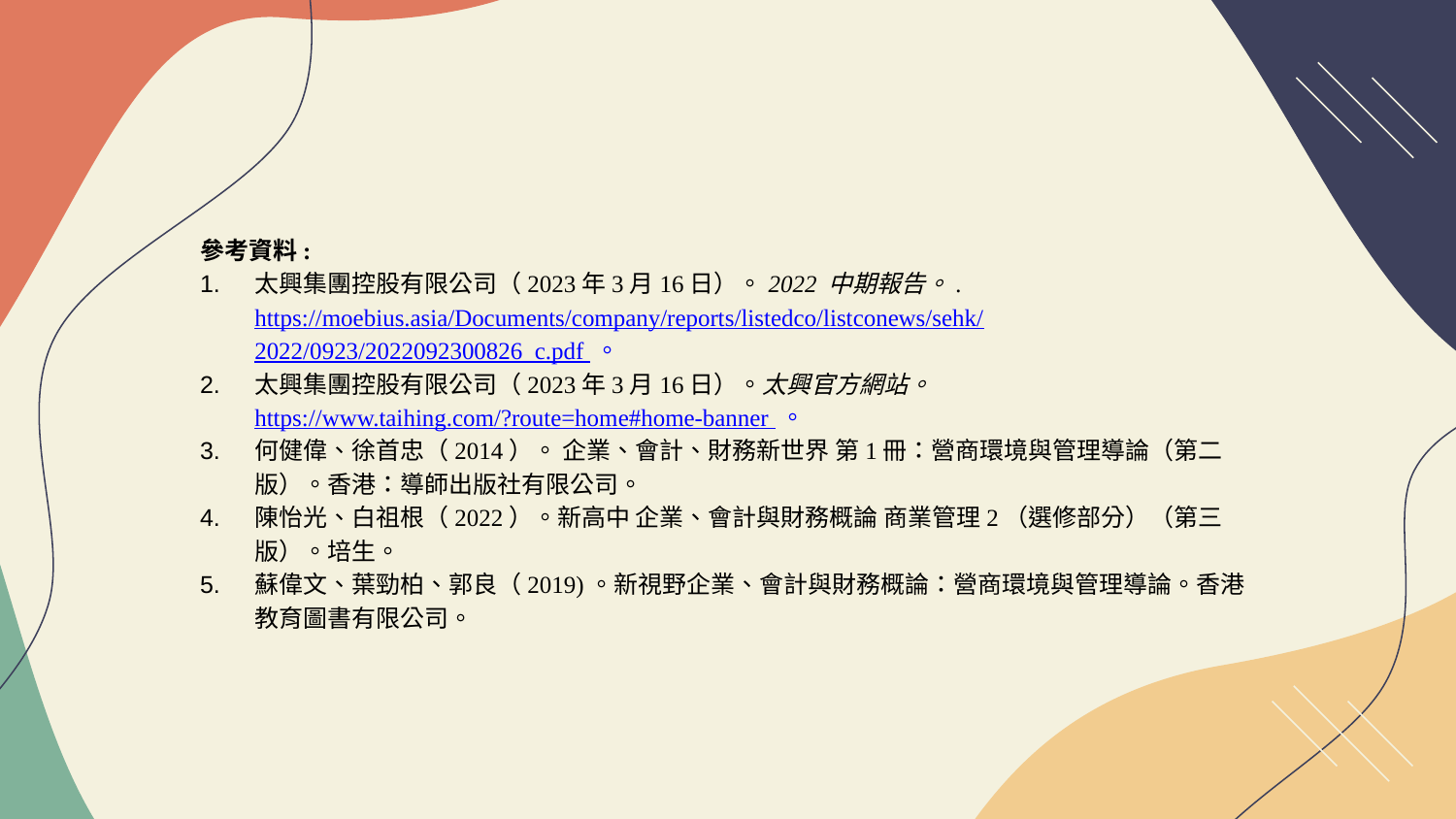

參考資料:
太興集團控股有限公司（2023年3月16日）。2022 中期報告。. https://moebius.asia/Documents/company/reports/listedco/listconews/sehk/2022/0923/2022092300826_c.pdf 。
太興集團控股有限公司（2023年3月16日）。太興官方網站。 https://www.taihing.com/?route=home#home-banner 。
何健偉、徐首忠（2014）。 企業、會計、財務新世界 第1冊：營商環境與管理導論（第二版）。香港：導師出版社有限公司。
陳怡光、白祖根（2022）。新高中 企業、會計與財務概論 商業管理2（選修部分）（第三版）。培生。
蘇偉文、葉勁柏、郭良（2019)。新視野企業、會計與財務概論：營商環境與管理導論。香港教育圖書有限公司。